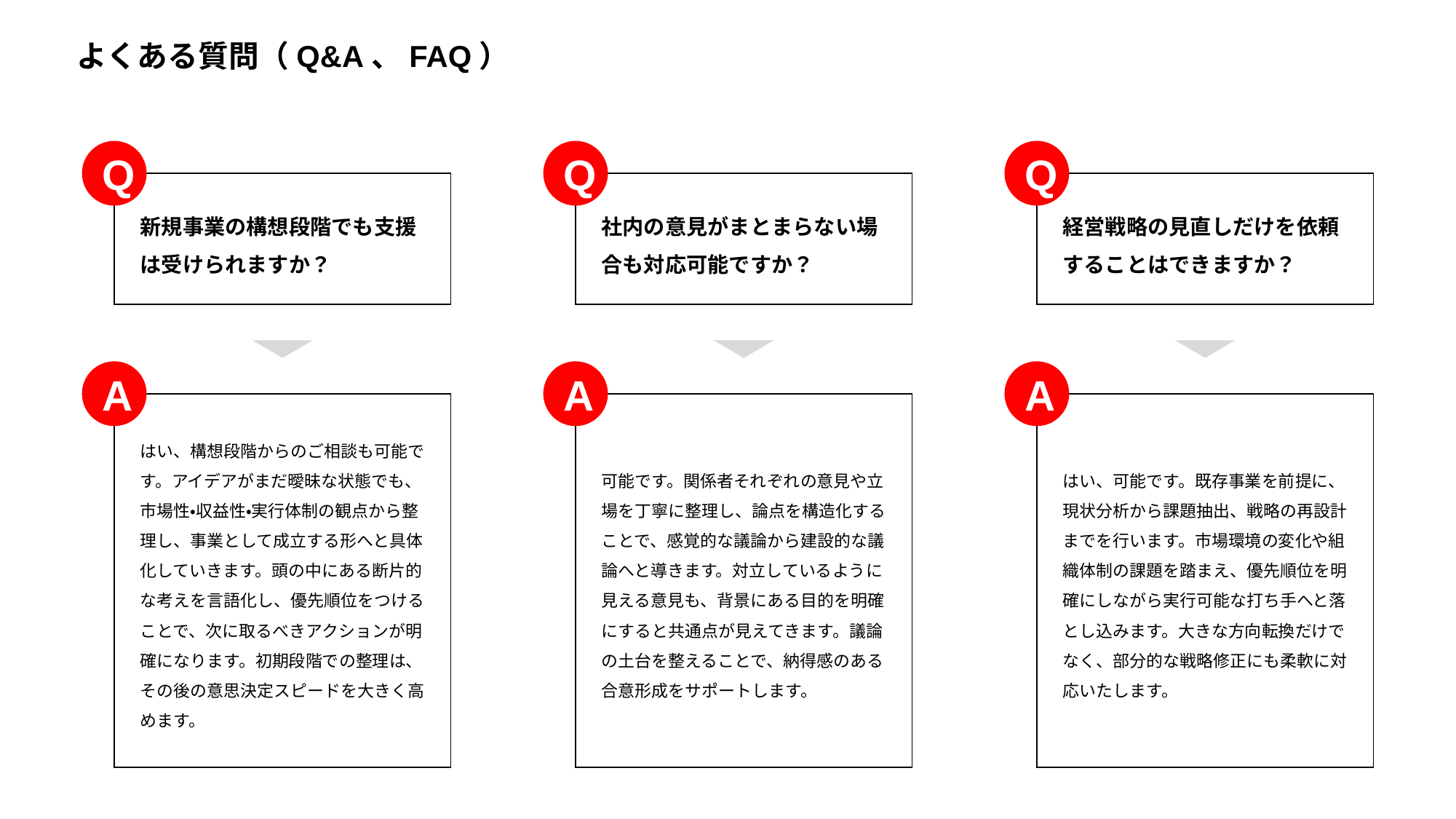

よくある質問（Q&A、FAQ）
Q
新規事業の構想段階でも支援は受けられますか？

A
はい、構想段階からのご相談も可能です。アイデアがまだ曖昧な状態でも、市場性・収益性・実行体制の観点から整理し、事業として成立する形へと具体化していきます。頭の中にある断片的な考えを言語化し、優先順位をつけることで、次に取るべきアクションが明確になります。初期段階での整理は、その後の意思決定スピードを大きく高めます。
Q
社内の意見がまとまらない場合も対応可能ですか？

A
可能です。関係者それぞれの意見や立場を丁寧に整理し、論点を構造化することで、感覚的な議論から建設的な議論へと導きます。対立しているように見える意見も、背景にある目的を明確にすると共通点が見えてきます。議論の土台を整えることで、納得感のある合意形成をサポートします。
Q
経営戦略の見直しだけを依頼することはできますか？

A
はい、可能です。既存事業を前提に、現状分析から課題抽出、戦略の再設計までを行います。市場環境の変化や組織体制の課題を踏まえ、優先順位を明確にしながら実行可能な打ち手へと落とし込みます。大きな方向転換だけでなく、部分的な戦略修正にも柔軟に対応いたします。